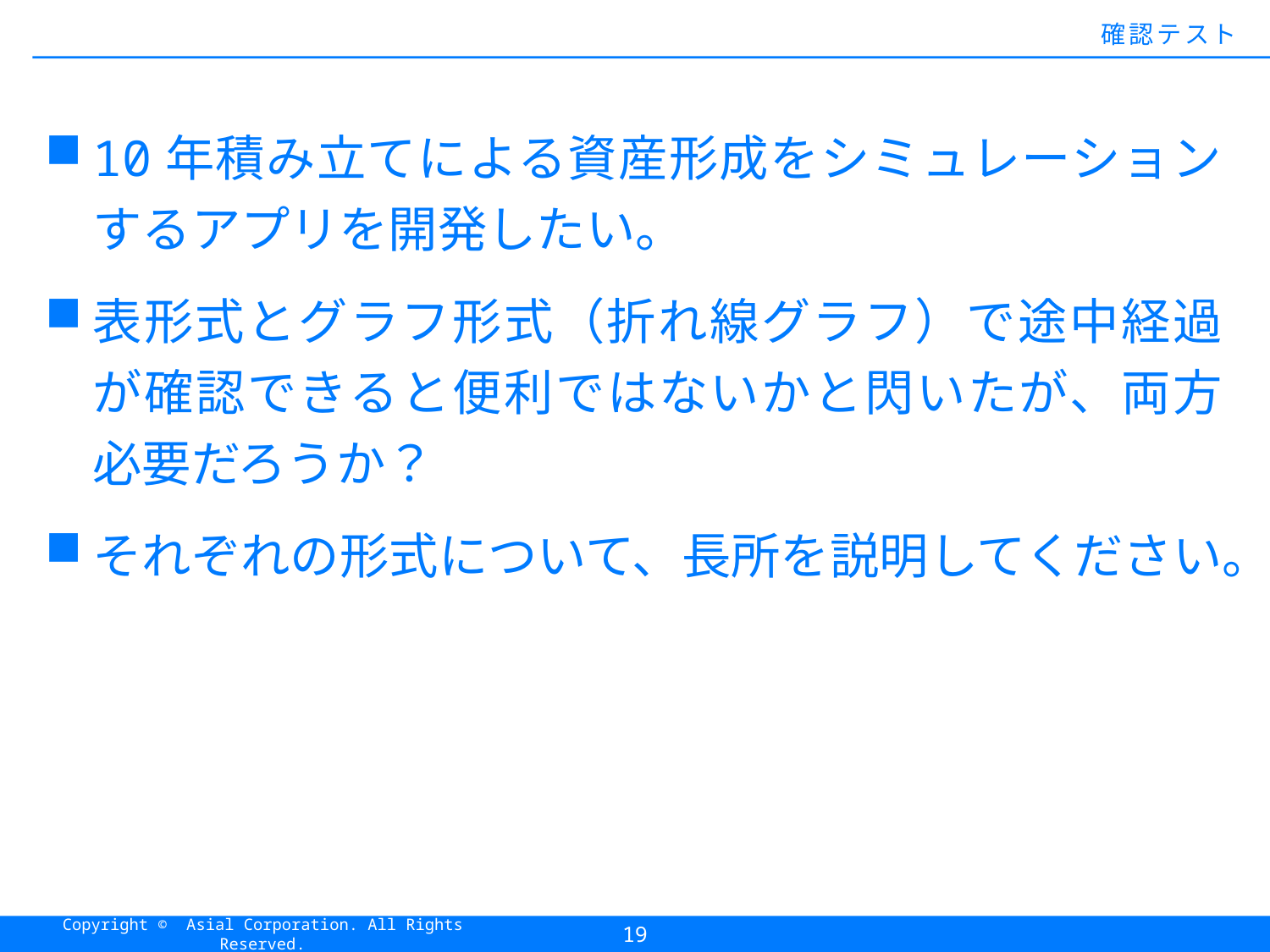

#
確認テスト
10年積み立てによる資産形成をシミュレーションするアプリを開発したい。
表形式とグラフ形式（折れ線グラフ）で途中経過が確認できると便利ではないかと閃いたが、両方必要だろうか？
それぞれの形式について、長所を説明してください。
19